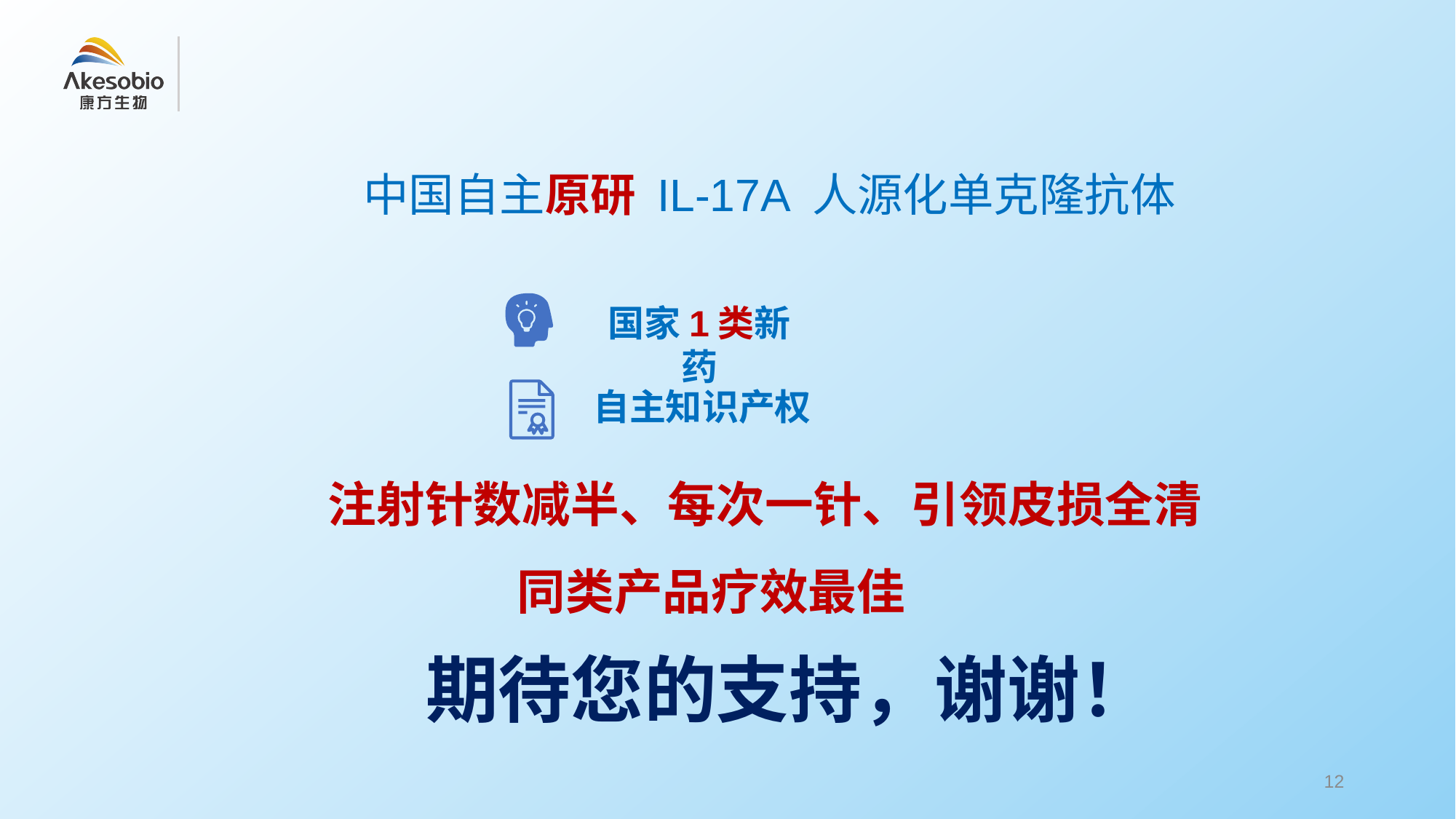

中国自主原研 IL-17A 人源化单克隆抗体

国家1类新药
自主知识产权

注射针数减半、每次一针、引领皮损全清
                同类产品疗效最佳
期待您的支持，谢谢！
12